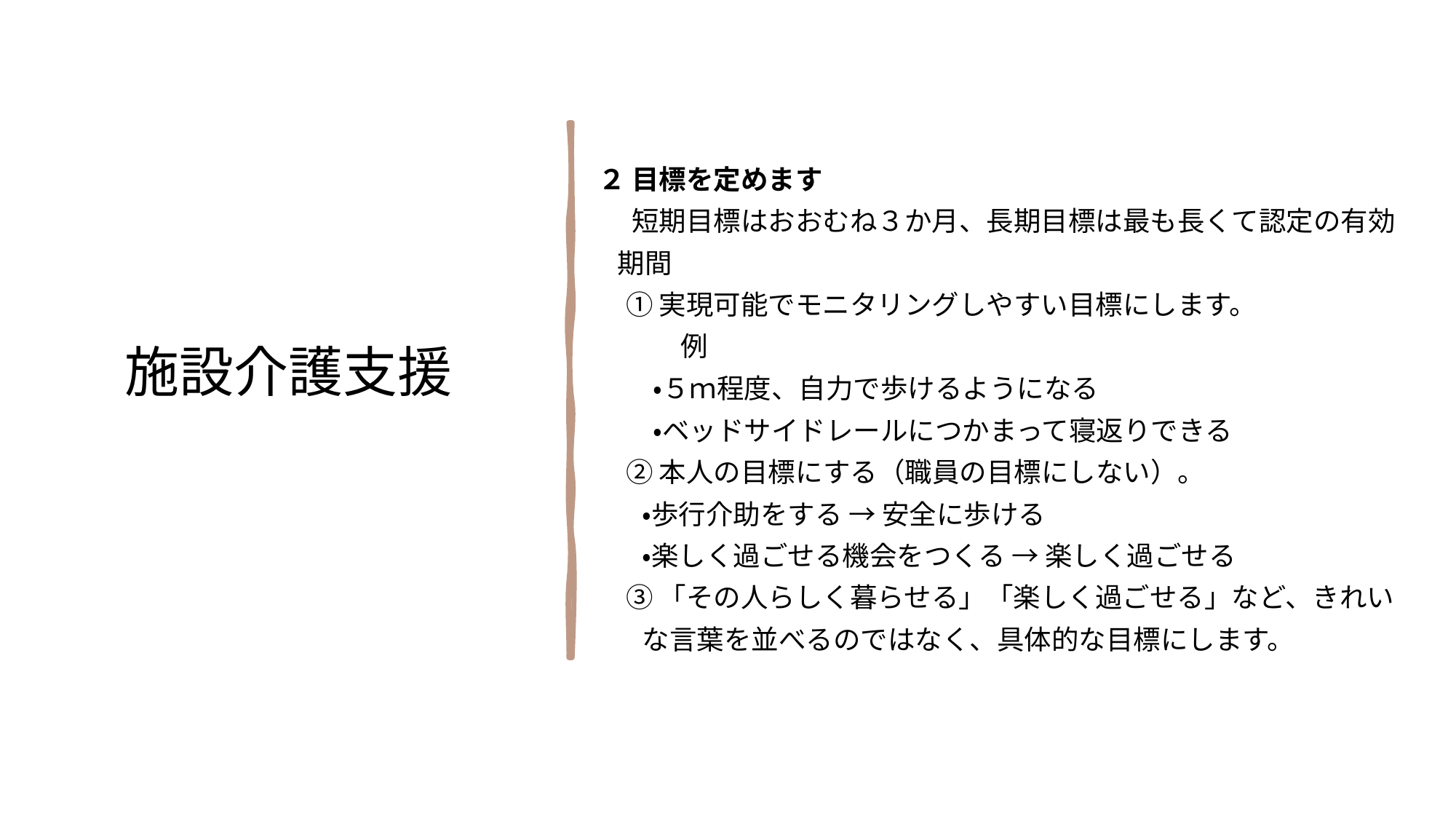

２ 目標を定めます
　 短期目標はおおむね３か月、長期目標は最も長くて認定の有効
  期間
　① 実現可能でモニタリングしやすい目標にします。
　　　例
　　・５ｍ程度、自力で歩けるようになる
　　・ベッドサイドレールにつかまって寝返りできる
　② 本人の目標にする（職員の目標にしない）。
      ・歩行介助をする → 安全に歩ける
      ・楽しく過ごせる機会をつくる → 楽しく過ごせる
　③ 「その人らしく暮らせる」「楽しく過ごせる」など、きれい
      な言葉を並べるのではなく、具体的な目標にします。

施設介護支援